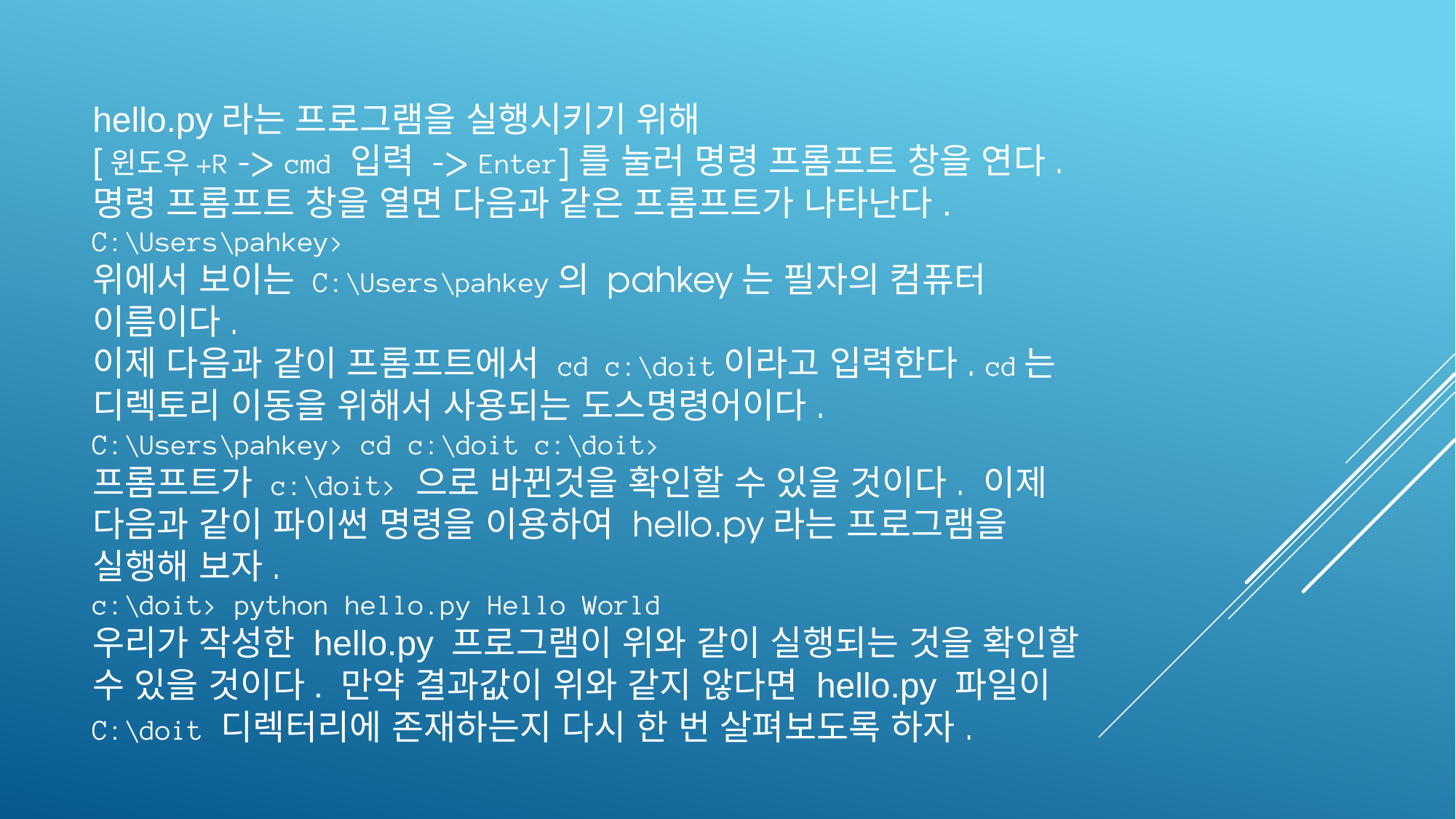

hello.py라는 프로그램을 실행시키기 위해
[윈도우+R -> cmd 입력 -> Enter]를 눌러 명령 프롬프트 창을 연다.
명령 프롬프트 창을 열면 다음과 같은 프롬프트가 나타난다.
C:\Users\pahkey>
위에서 보이는 C:\Users\pahkey의 pahkey는 필자의 컴퓨터 이름이다.
이제 다음과 같이 프롬프트에서 cd c:\doit이라고 입력한다. cd는 디렉토리 이동을 위해서 사용되는 도스명령어이다.
C:\Users\pahkey> cd c:\doit c:\doit>
프롬프트가 c:\doit> 으로 바뀐것을 확인할 수 있을 것이다. 이제 다음과 같이 파이썬 명령을 이용하여 hello.py라는 프로그램을 실행해 보자.
c:\doit> python hello.py Hello World
우리가 작성한 hello.py 프로그램이 위와 같이 실행되는 것을 확인할 수 있을 것이다. 만약 결과값이 위와 같지 않다면 hello.py 파일이 C:\doit 디렉터리에 존재하는지 다시 한 번 살펴보도록 하자.